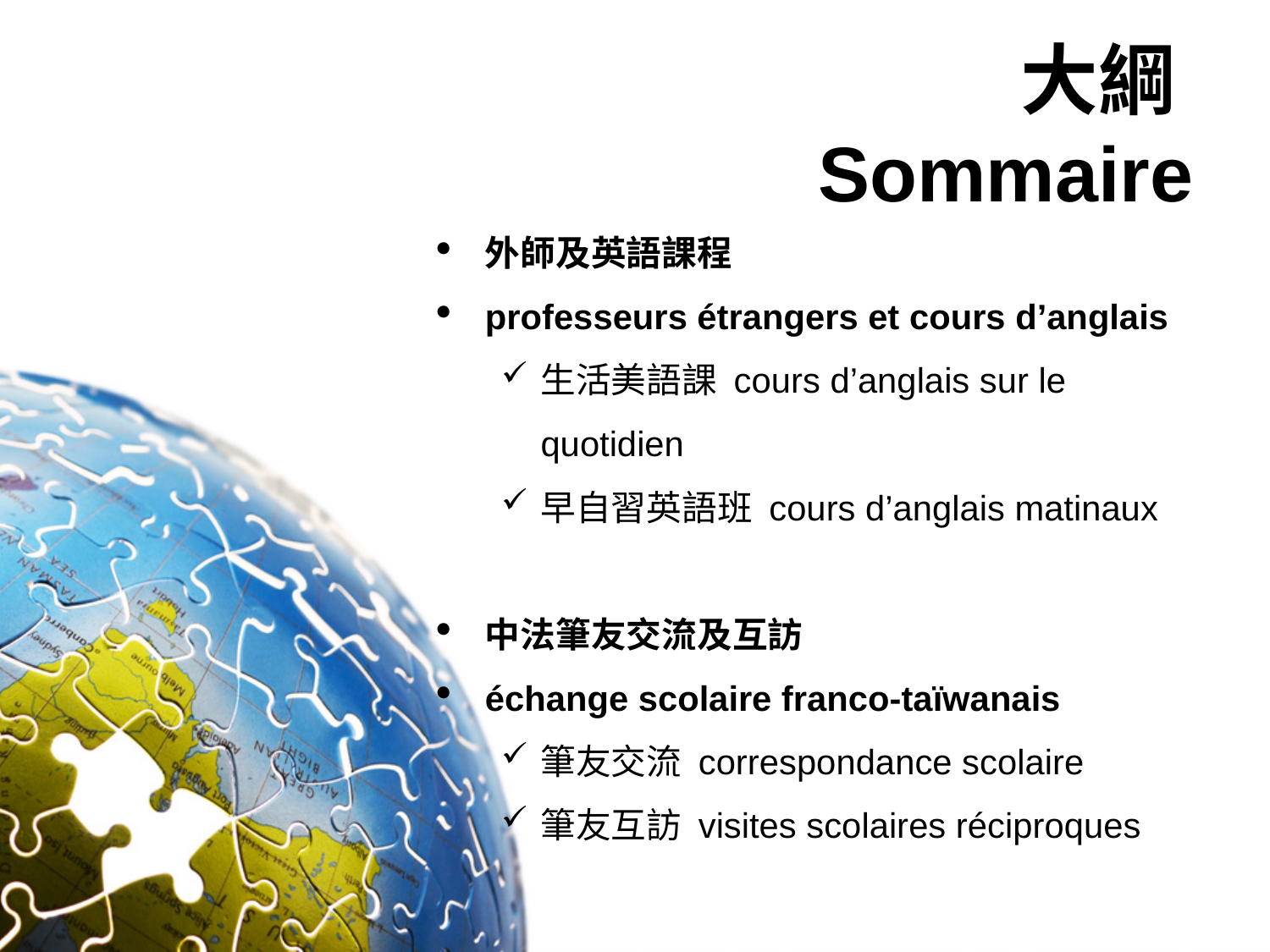

大綱
Sommaire
外師及英語課程
professeurs étrangers et cours d’anglais
生活美語課 cours d’anglais sur le quotidien
早自習英語班 cours d’anglais matinaux

中法筆友交流及互訪
échange scolaire franco-taïwanais
筆友交流 correspondance scolaire
筆友互訪 visites scolaires réciproques